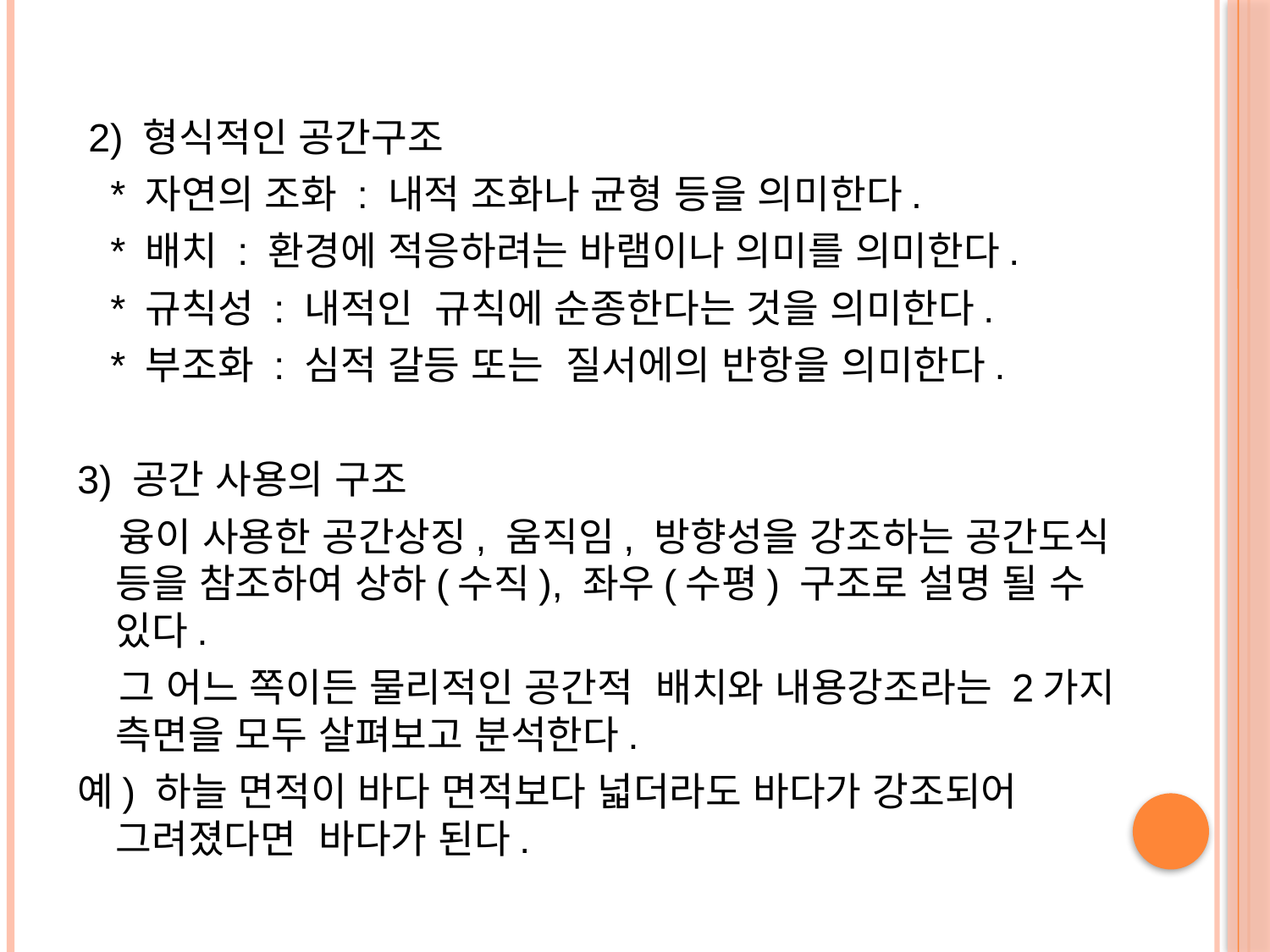

2) 형식적인 공간구조
   * 자연의 조화 : 내적 조화나 균형 등을 의미한다.
   * 배치 : 환경에 적응하려는 바램이나 의미를 의미한다.
   * 규칙성 : 내적인  규칙에 순종한다는 것을 의미한다.
   * 부조화 : 심적 갈등 또는  질서에의 반항을 의미한다.

3) 공간 사용의 구조
   융이 사용한 공간상징, 움직임, 방향성을 강조하는 공간도식 등을 참조하여 상하(수직), 좌우(수평) 구조로 설명 될 수 있다.
   그 어느 쪽이든 물리적인 공간적  배치와 내용강조라는 2가지 측면을 모두 살펴보고 분석한다.
예) 하늘 면적이 바다 면적보다 넓더라도 바다가 강조되어 그려졌다면  바다가 된다.